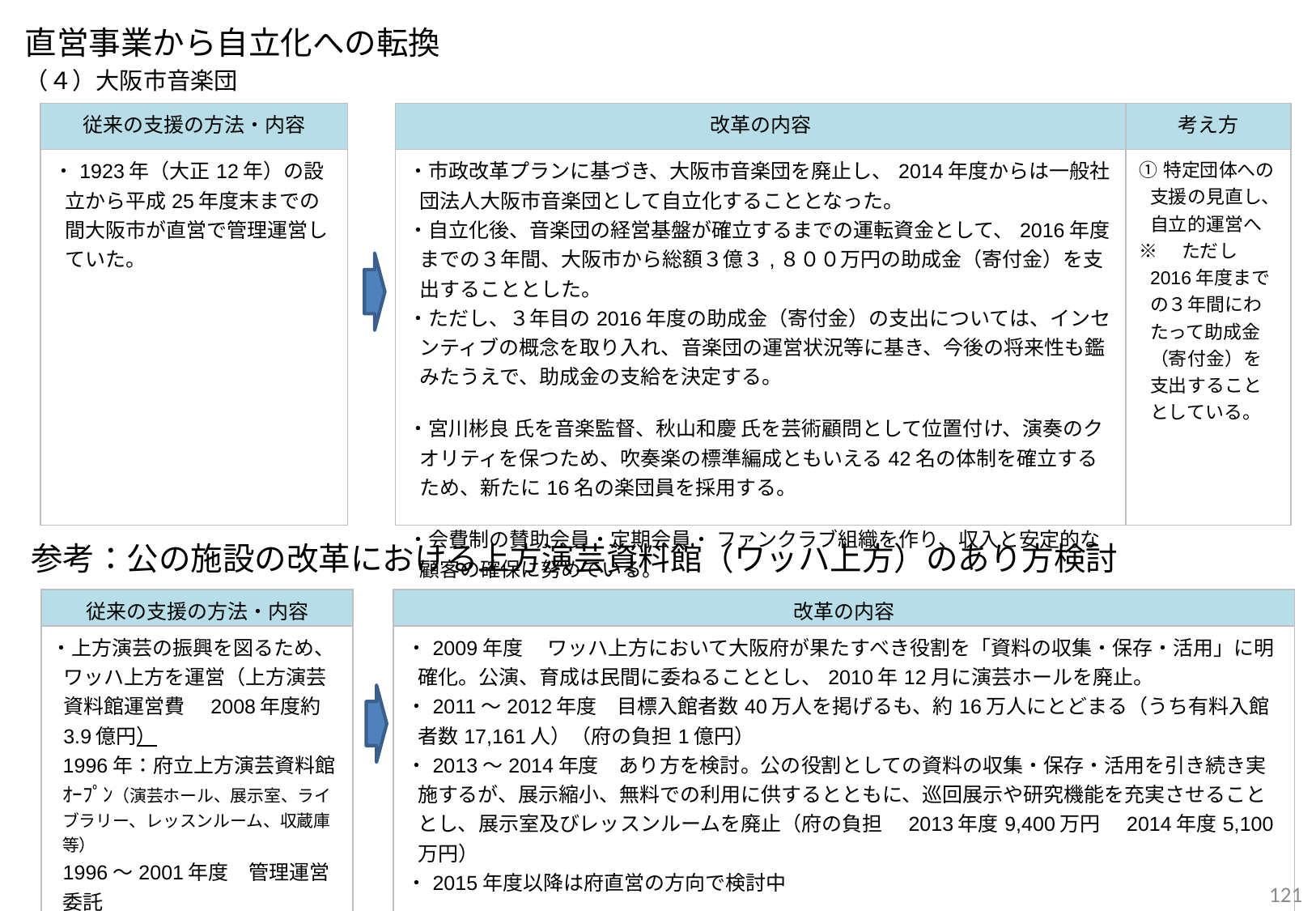

直営事業から自立化への転換
（４）大阪市音楽団
| 従来の支援の方法・内容 |  | 改革の内容 | 考え方 |
| --- | --- | --- | --- |
| ・1923年（大正12年）の設立から平成25年度末までの間大阪市が直営で管理運営していた。 |  | ・市政改革プランに基づき、大阪市音楽団を廃止し、2014年度からは一般社団法人大阪市音楽団として自立化することとなった。 ・自立化後、音楽団の経営基盤が確立するまでの運転資金として、2016年度までの３年間、大阪市から総額３億３,８００万円の助成金（寄付金）を支出することとした。 ・ただし、３年目の2016年度の助成金（寄付金）の支出については、インセンティブの概念を取り入れ、音楽団の運営状況等に基き、今後の将来性も鑑みたうえで、助成金の支給を決定する。 ・宮川彬良 氏を音楽監督、秋山和慶 氏を芸術顧問として位置付け、演奏のクオリティを保つため、吹奏楽の標準編成ともいえる42名の体制を確立するため、新たに16名の楽団員を採用する。 ・会費制の賛助会員・定期会員・ ファンクラブ組織を作り、収入と安定的な顧客の確保に努めている。 | ①特定団体への支援の見直し、自立的運営へ ※　ただし2016年度までの３年間にわたって助成金（寄付金）を支出することとしている。 |

参考：公の施設の改革における上方演芸資料館（ワッハ上方）のあり方検討
| 従来の支援の方法・内容 |  | 改革の内容 |
| --- | --- | --- |
| ・上方演芸の振興を図るため、ワッハ上方を運営（上方演芸資料館運営費　2008年度約3.9億円） 1996年：府立上方演芸資料館ｵｰﾌﾟﾝ（演芸ホール、展示室、ライブラリー、レッスンルーム、収蔵庫等） 1996～2001年度　管理運営委託 2002～2005年度　府直営 2006～2014年度　指定管理 |  | ・2009年度　 ワッハ上方において大阪府が果たすべき役割を「資料の収集・保存・活用」に明確化。公演、育成は民間に委ねることとし、2010年12月に演芸ホールを廃止。 ・2011～2012年度　目標入館者数40万人を掲げるも、約16万人にとどまる（うち有料入館者数17,161人）（府の負担1億円） ・2013～2014年度　あり方を検討。公の役割としての資料の収集・保存・活用を引き続き実施するが、展示縮小、無料での利用に供するとともに、巡回展示や研究機能を充実させることとし、展示室及びレッスンルームを廃止（府の負担　2013年度9,400万円　2014年度5,100万円） ・2015年度以降は府直営の方向で検討中 ➡館外展示などの積極的展開８回（2013年度） |

121